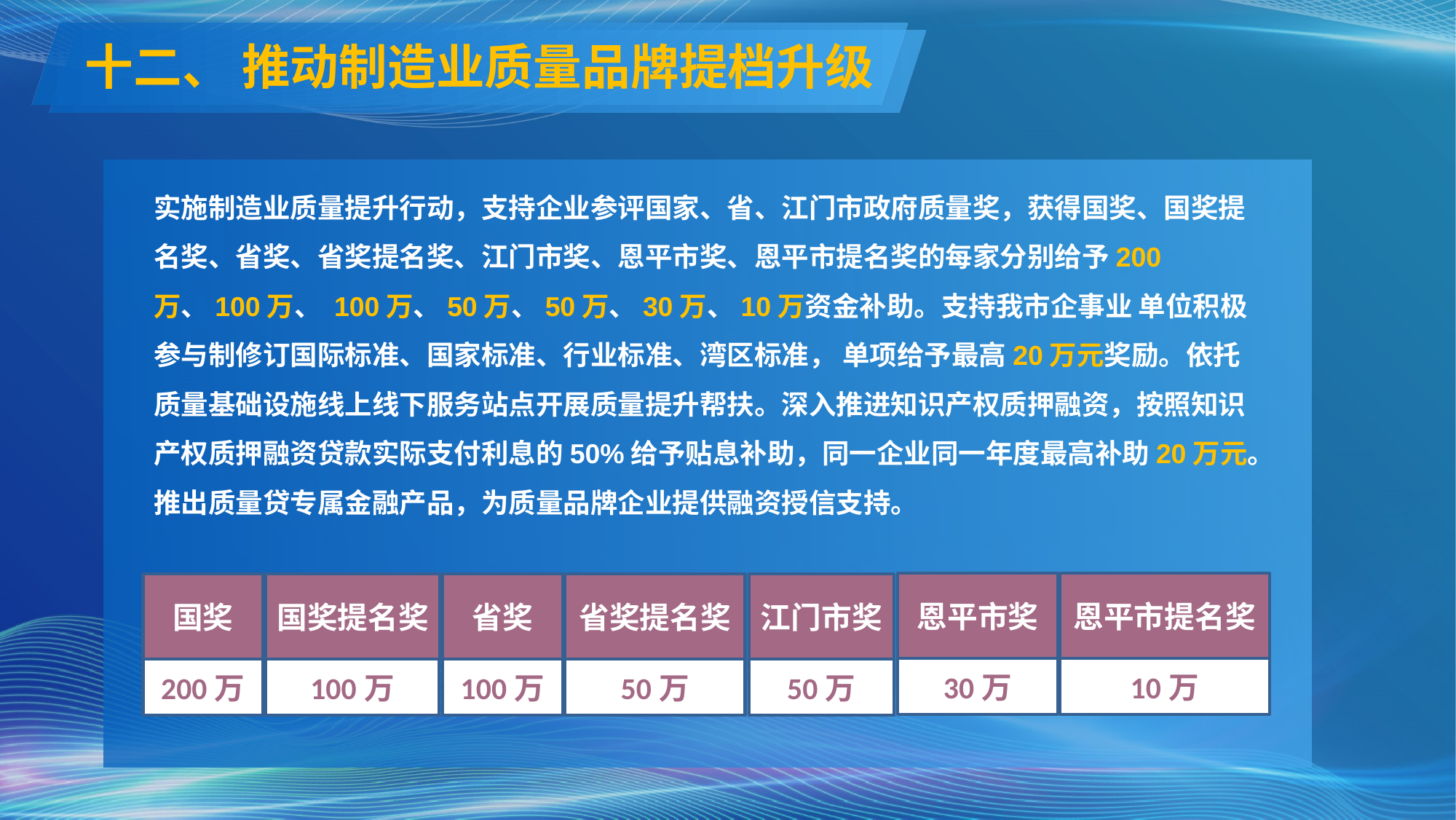

十二、 推动制造业质量品牌提档升级

实施制造业质量提升行动，支持企业参评国家、省、江门市政府质量奖，获得国奖、国奖提名奖、省奖、省奖提名奖、江门市奖、恩平市奖、恩平市提名奖的每家分别给予200万、100万、 100万、50万、50万、30万、10万资金补助。支持我市企事业 单位积极参与制修订国际标准、国家标准、行业标准、湾区标准， 单项给予最高20万元奖励。依托质量基础设施线上线下服务站点开展质量提升帮扶。深入推进知识产权质押融资，按照知识产权质押融资贷款实际支付利息的50%给予贴息补助，同一企业同一年度最高补助20万元。推出质量贷专属金融产品，为质量品牌企业提供融资授信支持。
恩平市奖
恩平市提名奖
国奖
国奖提名奖
省奖
省奖提名奖
江门市奖
30万
10万
200万
100万
100万
50万
50万